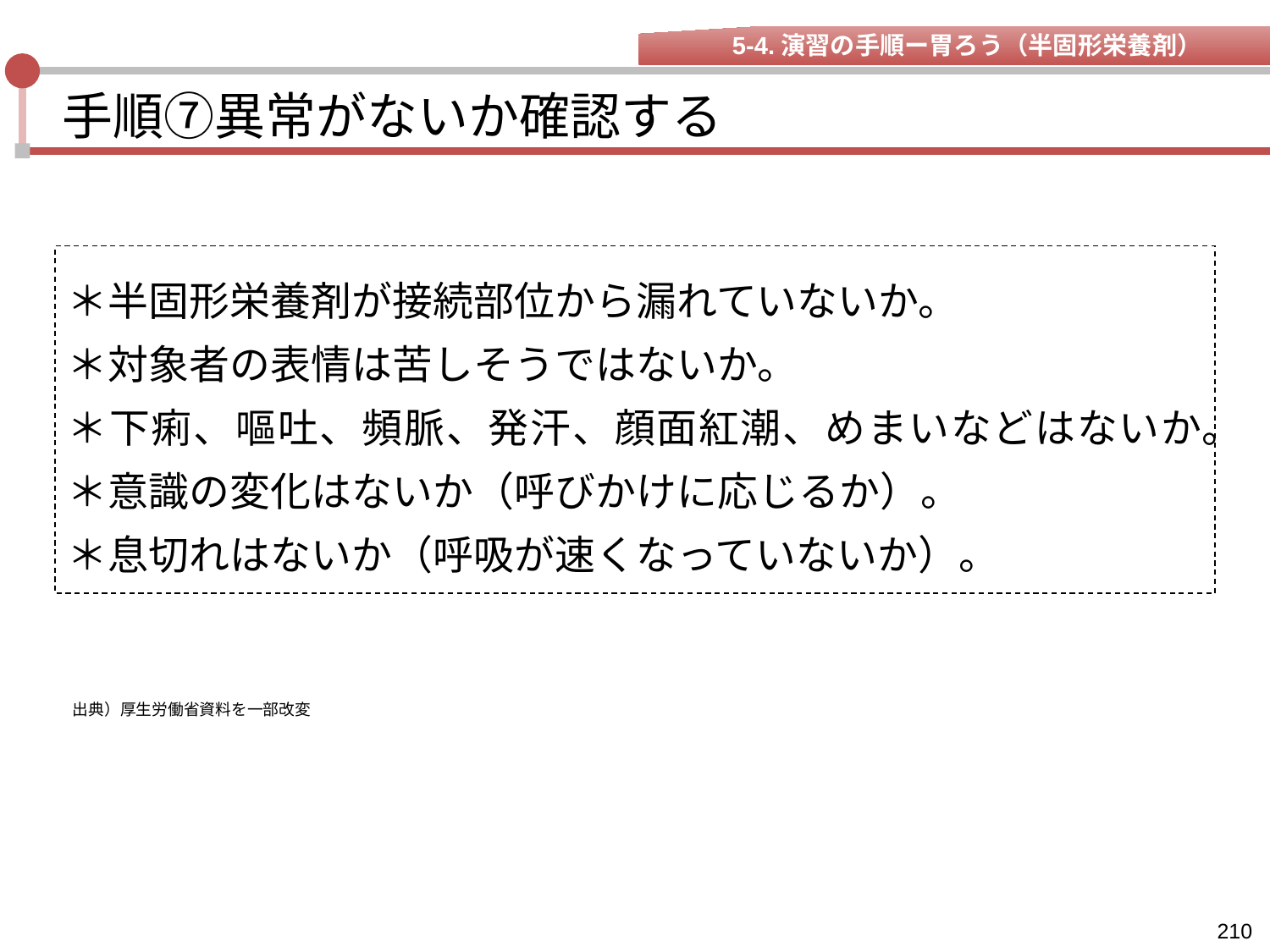

5-4.演習の手順ー胃ろう（半固形栄養剤）
# 手順⑦異常がないか確認する
＊半固形栄養剤が接続部位から漏れていないか。
＊対象者の表情は苦しそうではないか。
＊下痢、嘔吐、頻脈、発汗、顔面紅潮、めまいなどはないか。
＊意識の変化はないか（呼びかけに応じるか）。
＊息切れはないか（呼吸が速くなっていないか）。
出典）厚生労働省資料を一部改変
210